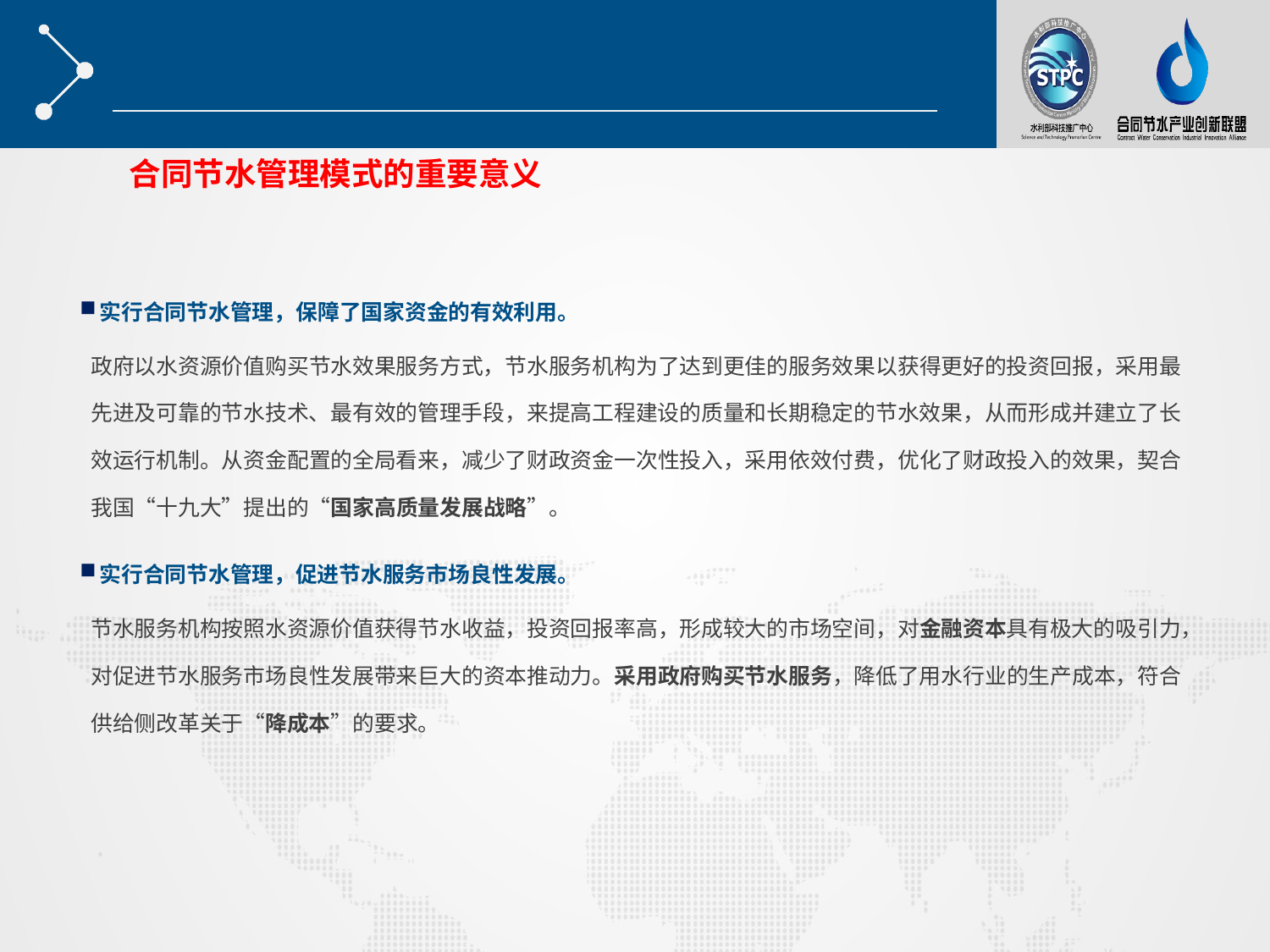

合同节水管理模式的重要意义
 实行合同节水管理，保障了国家资金的有效利用。
政府以水资源价值购买节水效果服务方式，节水服务机构为了达到更佳的服务效果以获得更好的投资回报，采用最先进及可靠的节水技术、最有效的管理手段，来提高工程建设的质量和长期稳定的节水效果，从而形成并建立了长效运行机制。从资金配置的全局看来，减少了财政资金一次性投入，采用依效付费，优化了财政投入的效果，契合我国“十九大”提出的“国家高质量发展战略”。
 实行合同节水管理，促进节水服务市场良性发展。
节水服务机构按照水资源价值获得节水收益，投资回报率高，形成较大的市场空间，对金融资本具有极大的吸引力，对促进节水服务市场良性发展带来巨大的资本推动力。采用政府购买节水服务，降低了用水行业的生产成本，符合供给侧改革关于“降成本”的要求。